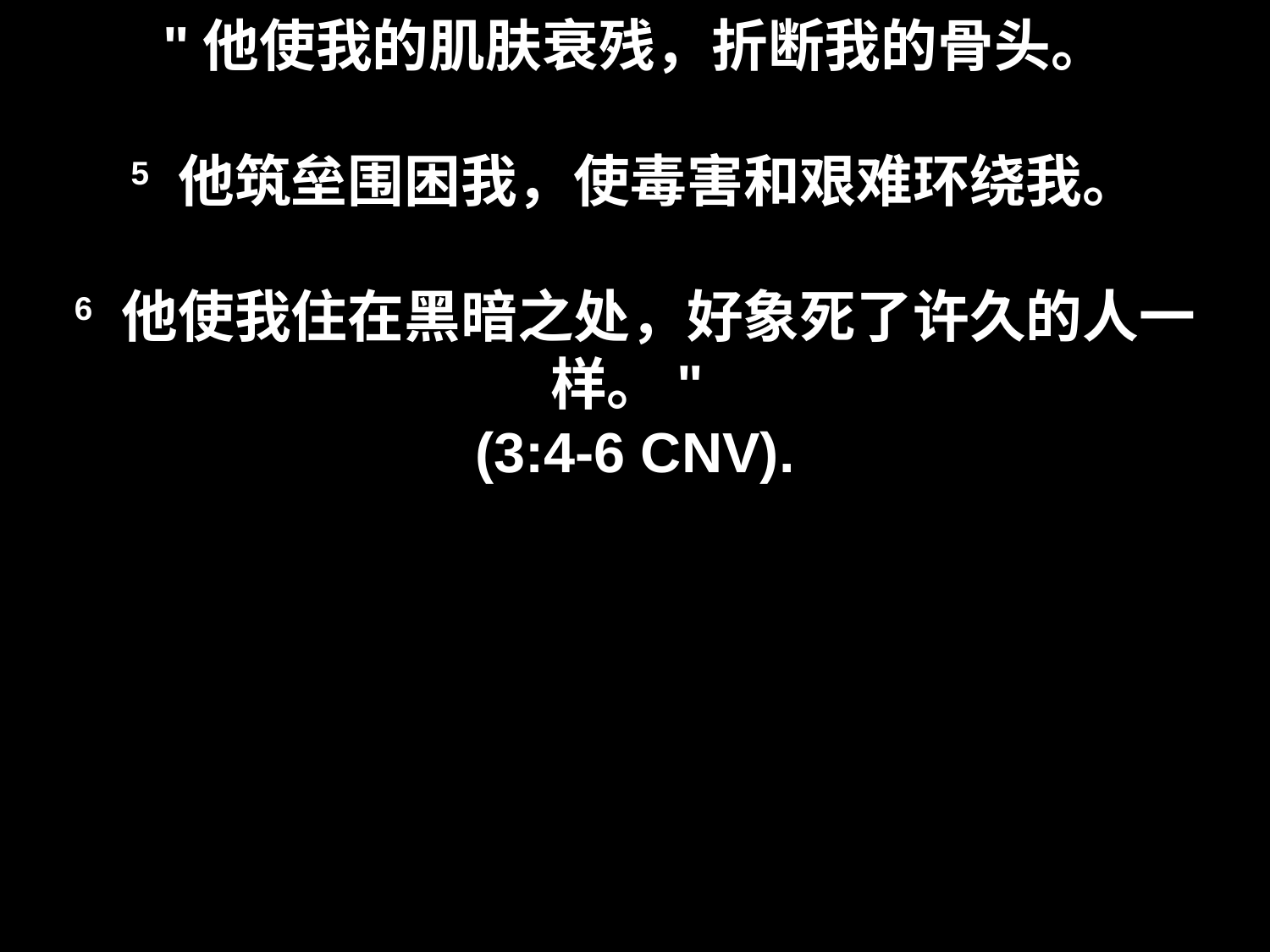

# "他使我的肌肤衰残，折断我的骨头。 5 他筑垒围困我，使毒害和艰难环绕我。 6 他使我住在黑暗之处，好象死了许久的人一样。" (3:4-6 CNV).